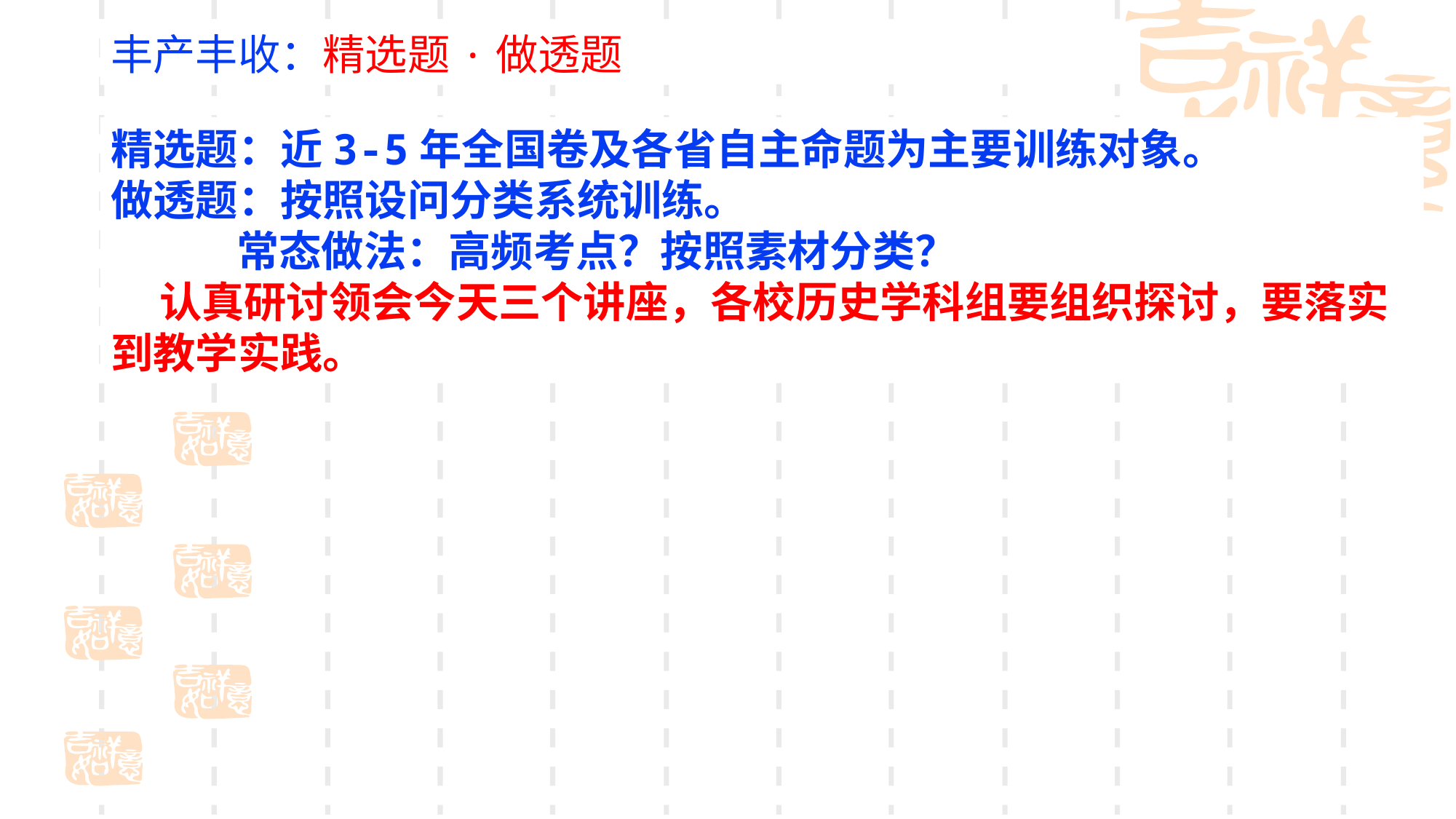

丰产丰收：精选题·做透题
精选题：近3-5年全国卷及各省自主命题为主要训练对象。
做透题：按照设问分类系统训练。
            常态做法：高频考点？按照素材分类？
    认真研讨领会今天三个讲座，各校历史学科组要组织探讨，要落实到教学实践。